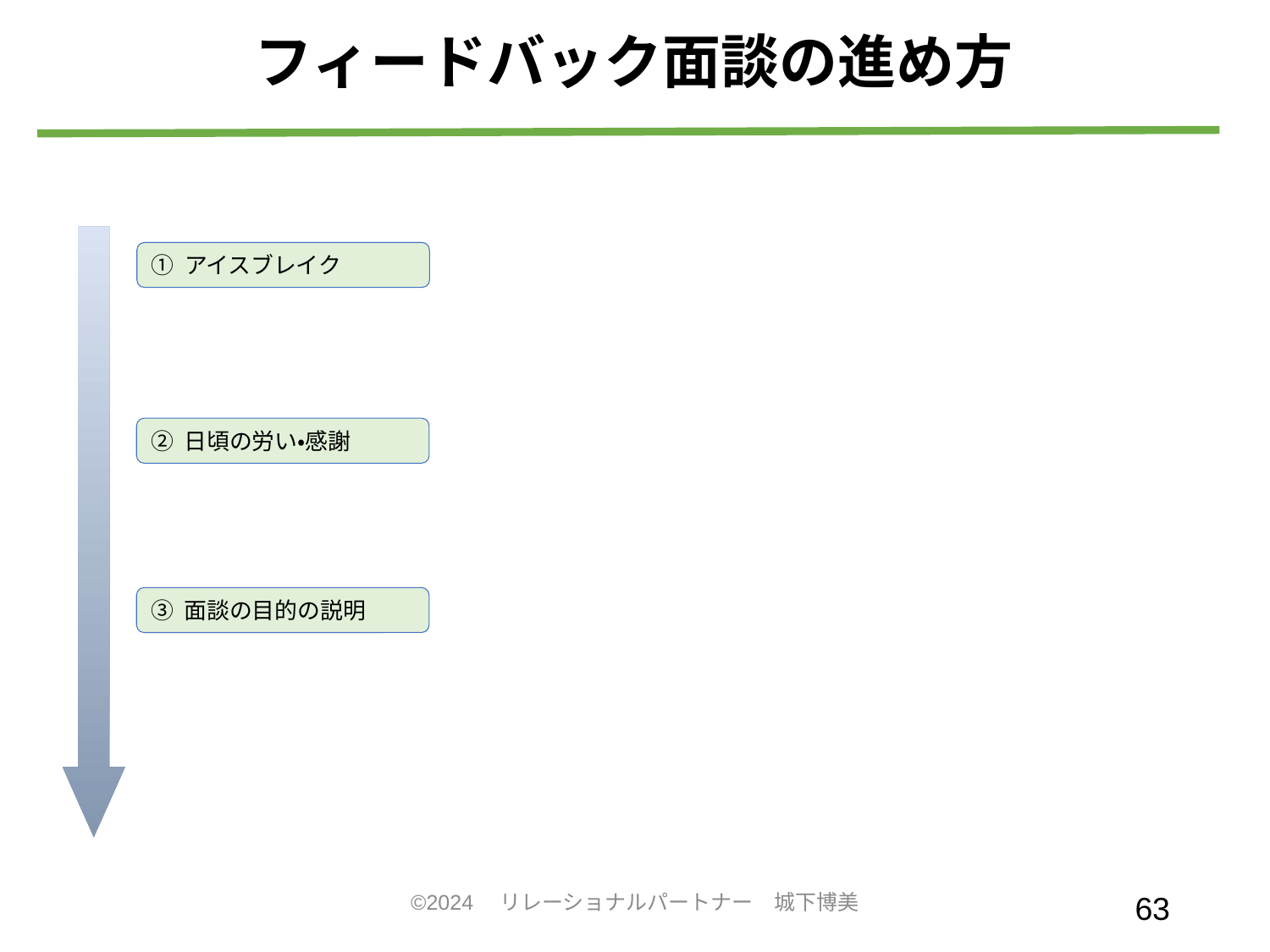

フィードバック面談の進め方

① アイスブレイク

② 日頃の労い・感謝
③ 面談の目的の説明
©2024　リレーショナルパートナー　城下博美
63